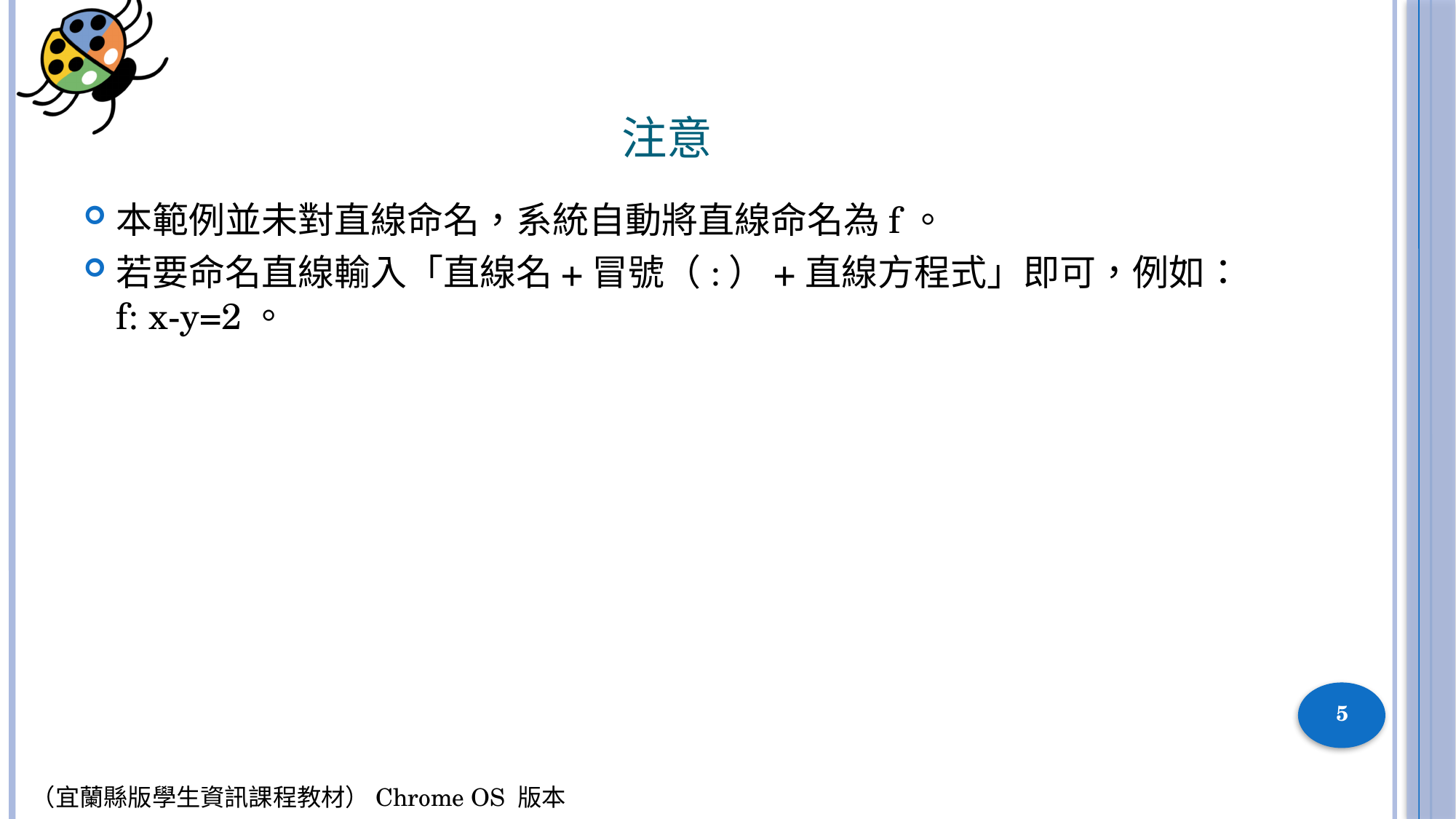

# 注意
本範例並未對直線命名，系統自動將直線命名為f。
若要命名直線輸入「直線名+冒號（:）+直線方程式」即可，例如：f: x-y=2。
5